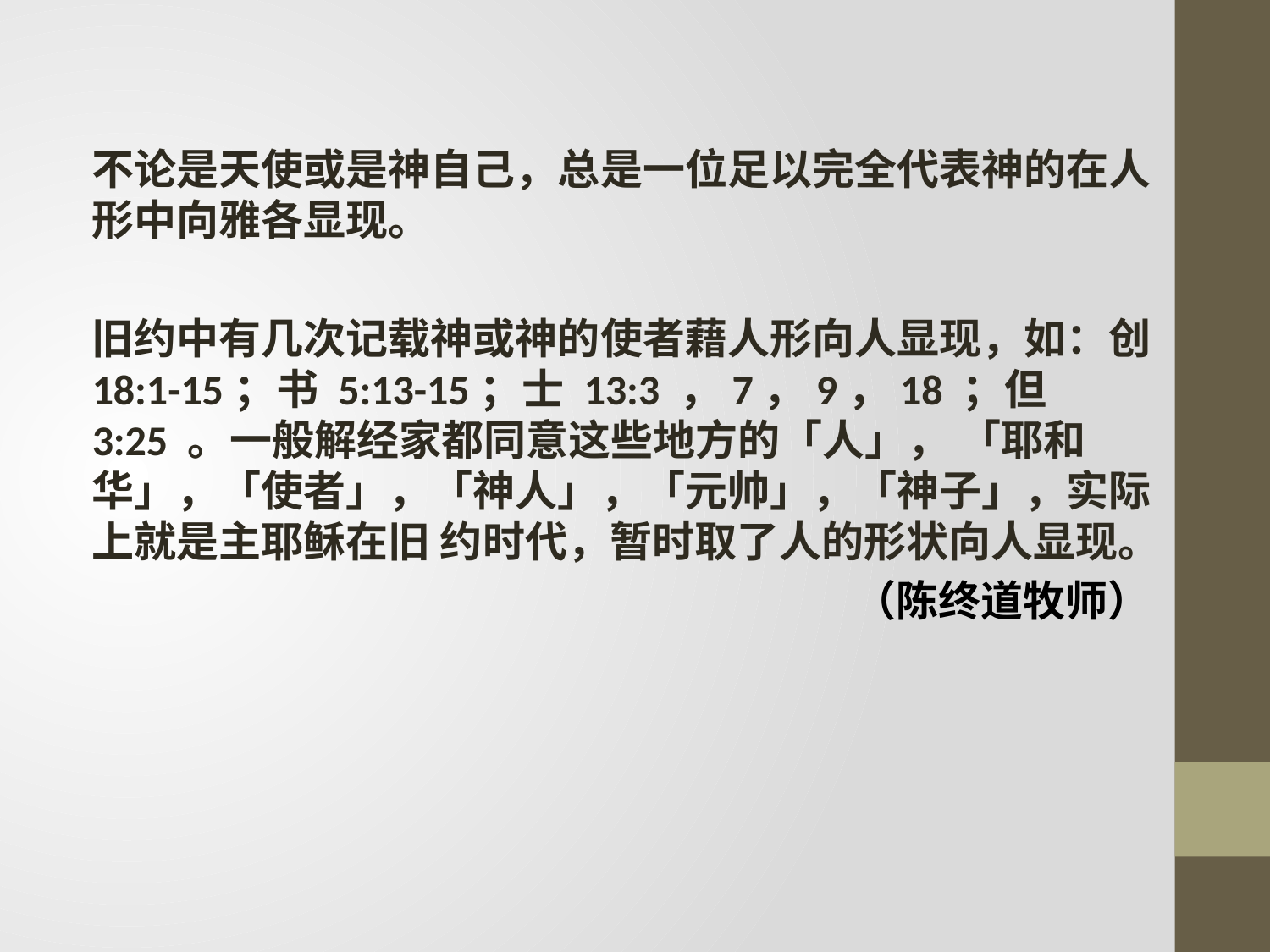

不论是天使或是神自己，总是一位足以完全代表神的在人形中向雅各显现。

旧约中有几次记载神或神的使者藉人形向人显现，如：创 18:1-15；书 5:13-15；士 13:3 ，7，9，18 ；但 3:25 。一般解经家都同意这些地方的「人」， 「耶和华」，「使者」，「神人」，「元帅」，「神子」，实际上就是主耶稣在旧 约时代，暂时取了人的形状向人显现。
						（陈终道牧师）